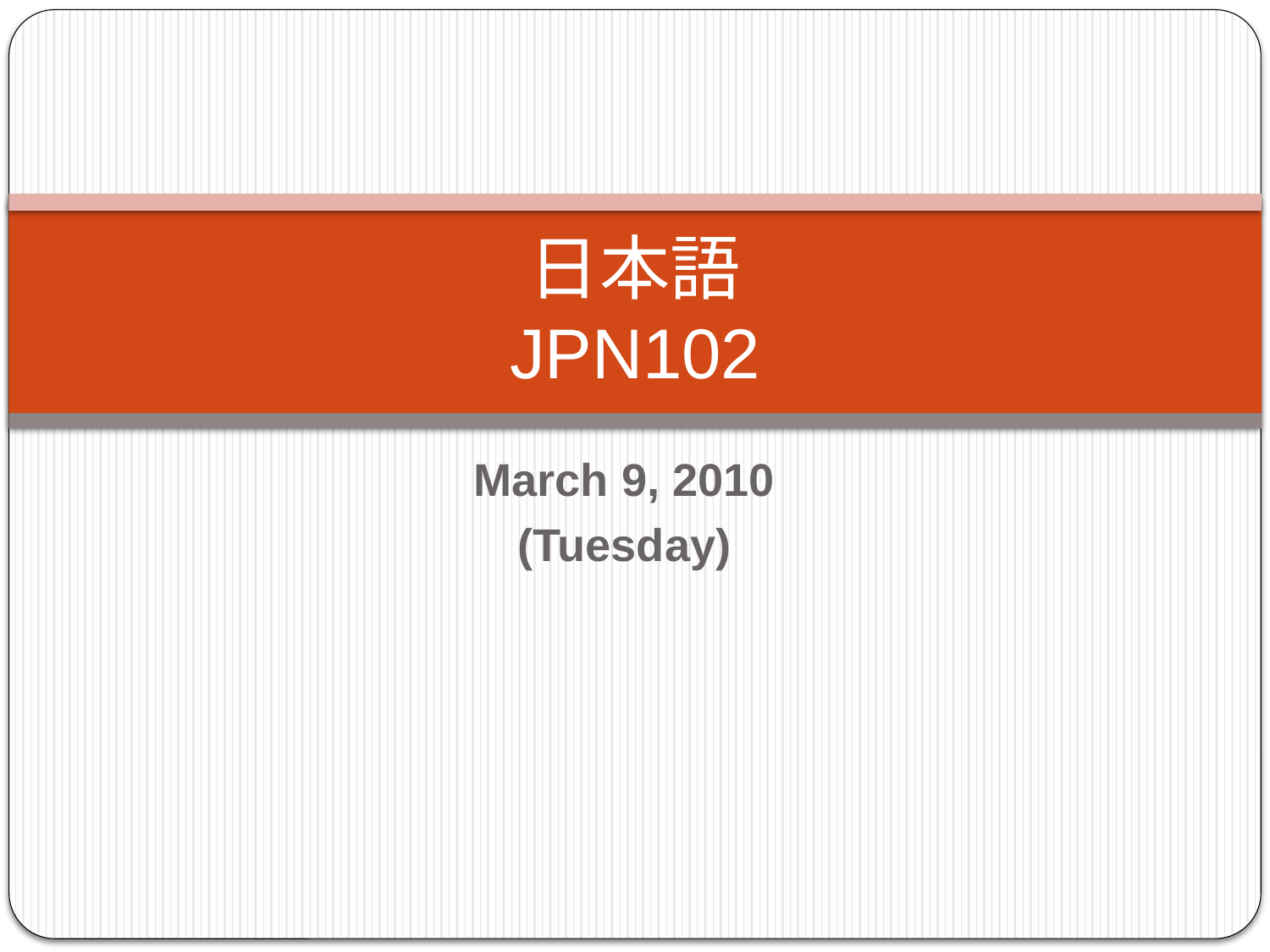

# 日本語 JPN102
March 9, 2010
(Tuesday)